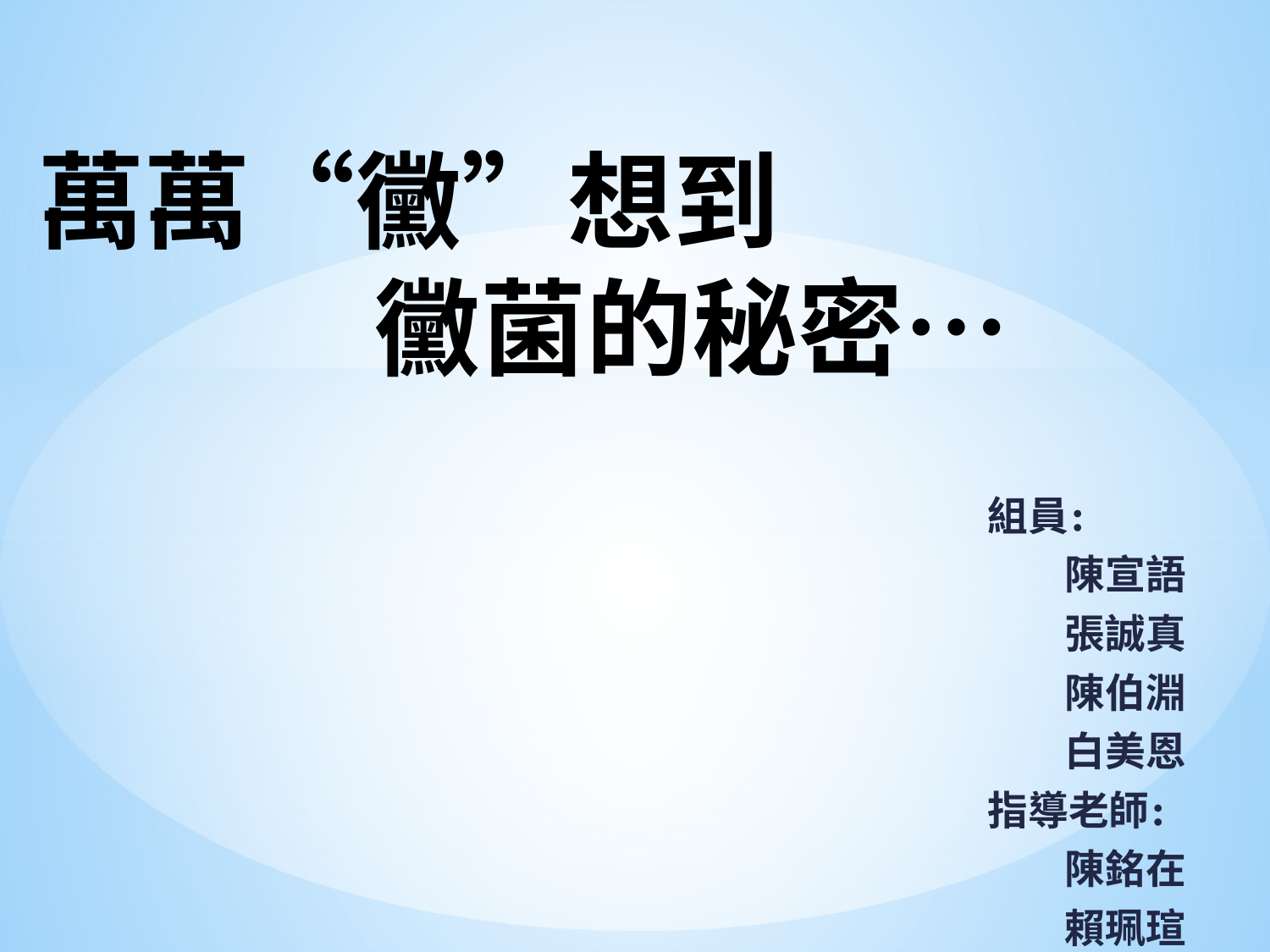

# 萬萬“黴”想到 黴菌的秘密…

組員:
        陳宣語
        張誠真
        陳伯淵
        白美恩
指導老師:
        陳銘在
        賴珮瑄